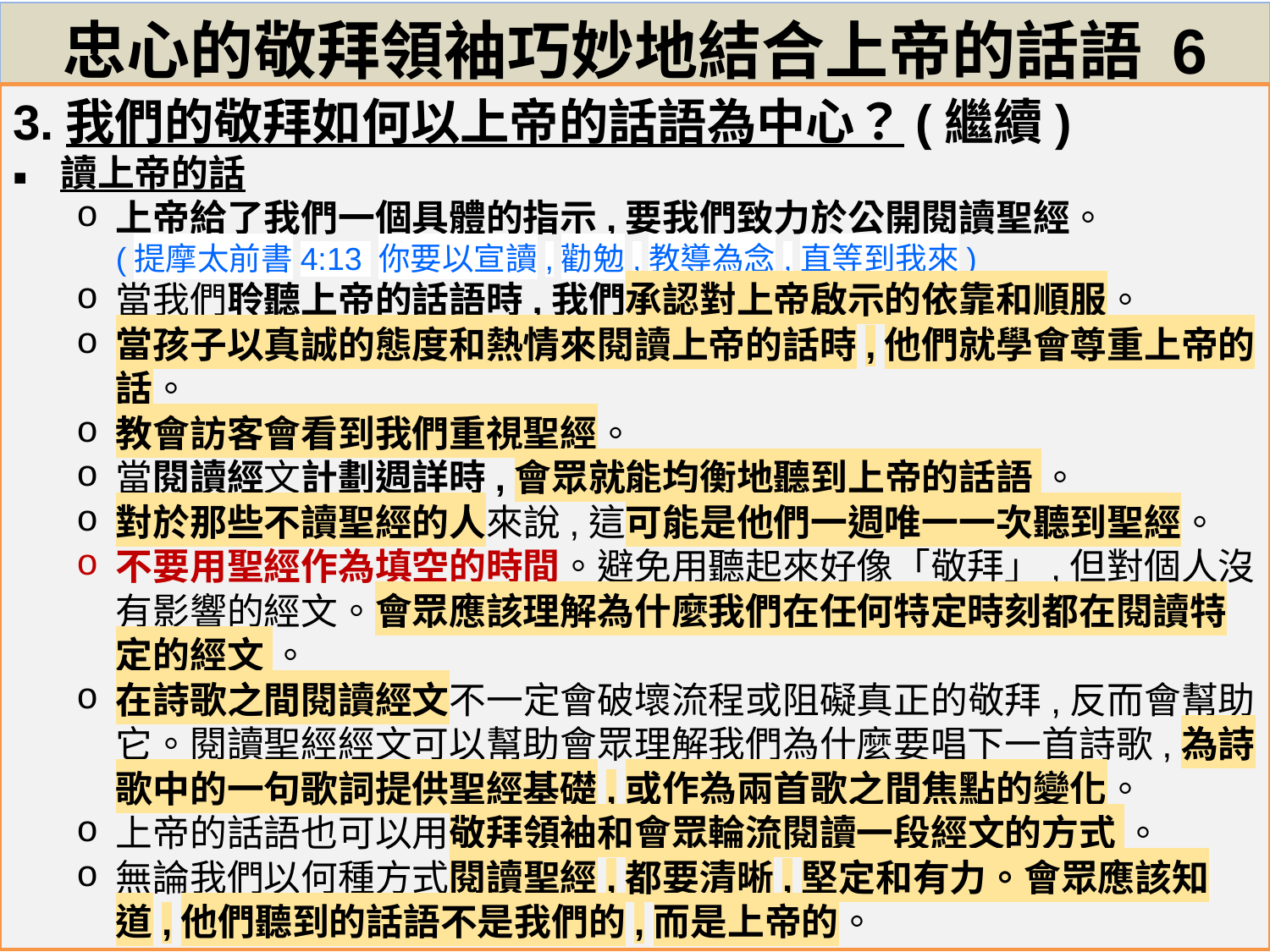

# 忠心的敬拜領袖巧妙地結合上帝的話語 6
3.我們的敬拜如何以上帝的話語為中心？(繼續)
讀上帝的話
上帝給了我們一個具體的指示,要我們致力於公開閱讀聖經。
(提摩太前書4:13 你要以宣讀,勸勉,教導為念,直等到我來)
當我們聆聽上帝的話語時,我們承認對上帝啟示的依靠和順服。
當孩子以真誠的態度和熱情來閱讀上帝的話時,他們就學會尊重上帝的話。
教會訪客會看到我們重視聖經。
當閱讀經文計劃週詳時,會眾就能均衡地聽到上帝的話語 。
對於那些不讀聖經的人來說,這可能是他們一週唯一一次聽到聖經。
不要用聖經作為填空的時間。避免用聽起來好像「敬拜」,但對個人沒有影響的經文。會眾應該理解為什麼我們在任何特定時刻都在閱讀特定的經文 。
在詩歌之間閱讀經文不一定會破壞流程或阻礙真正的敬拜,反而會幫助它。閱讀聖經經文可以幫助會眾理解我們為什麼要唱下​​一首詩歌,為詩歌中的一句歌詞提供聖經基礎,或作為兩首歌之間焦點的變化。
上帝的話語也可以用敬拜領袖和會眾輪流閱讀一段經文的方式 。
無論我們以何種方式閱讀聖經,都要清晰,堅定和有力。會眾應該知道,他們聽到的話語不是我們的,而是上帝的。